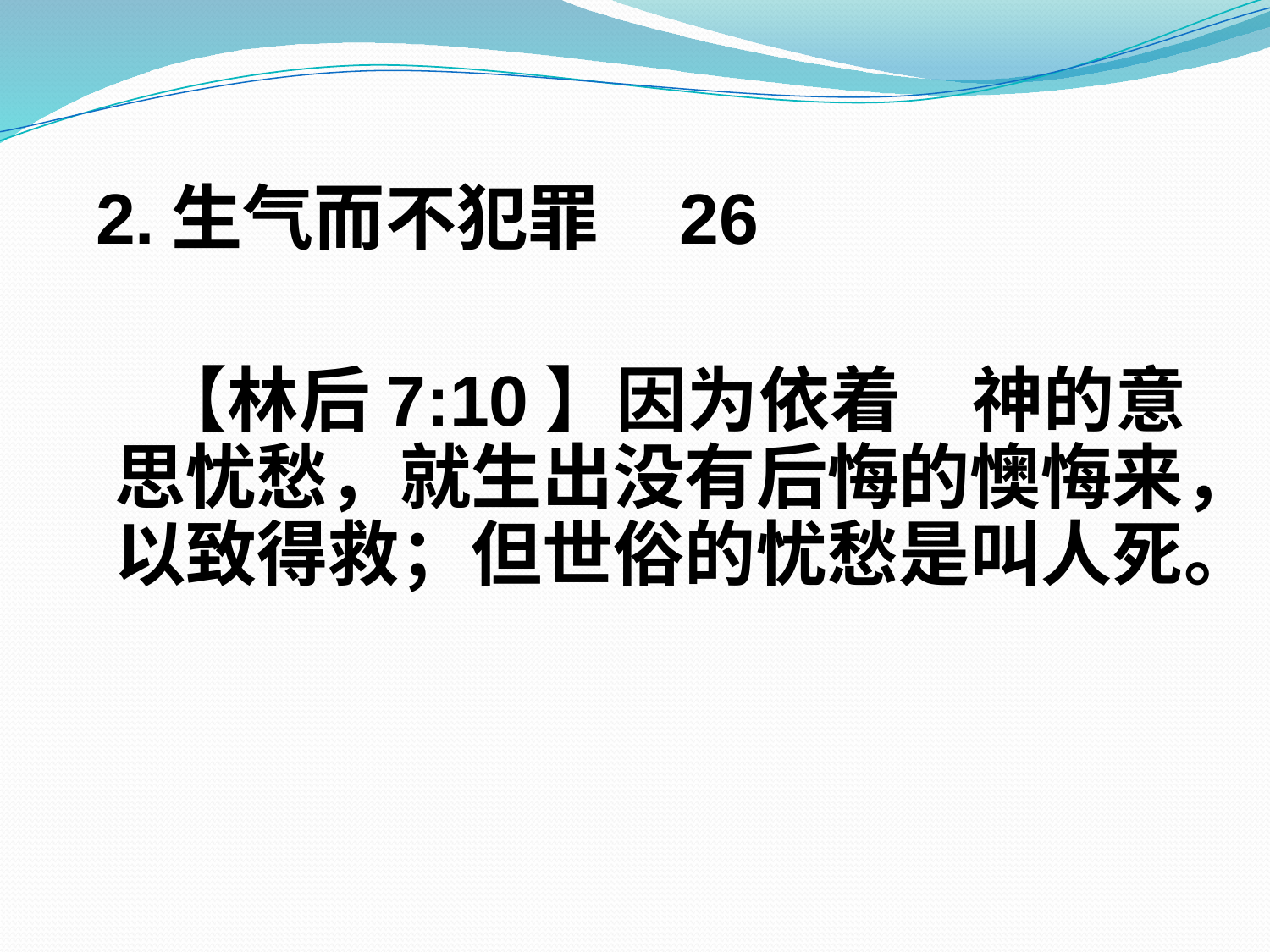

2.生气而不犯罪    26

    【林后7:10】因为依着　神的意思忧愁，就生出没有后悔的懊悔来，以致得救；但世俗的忧愁是叫人死。